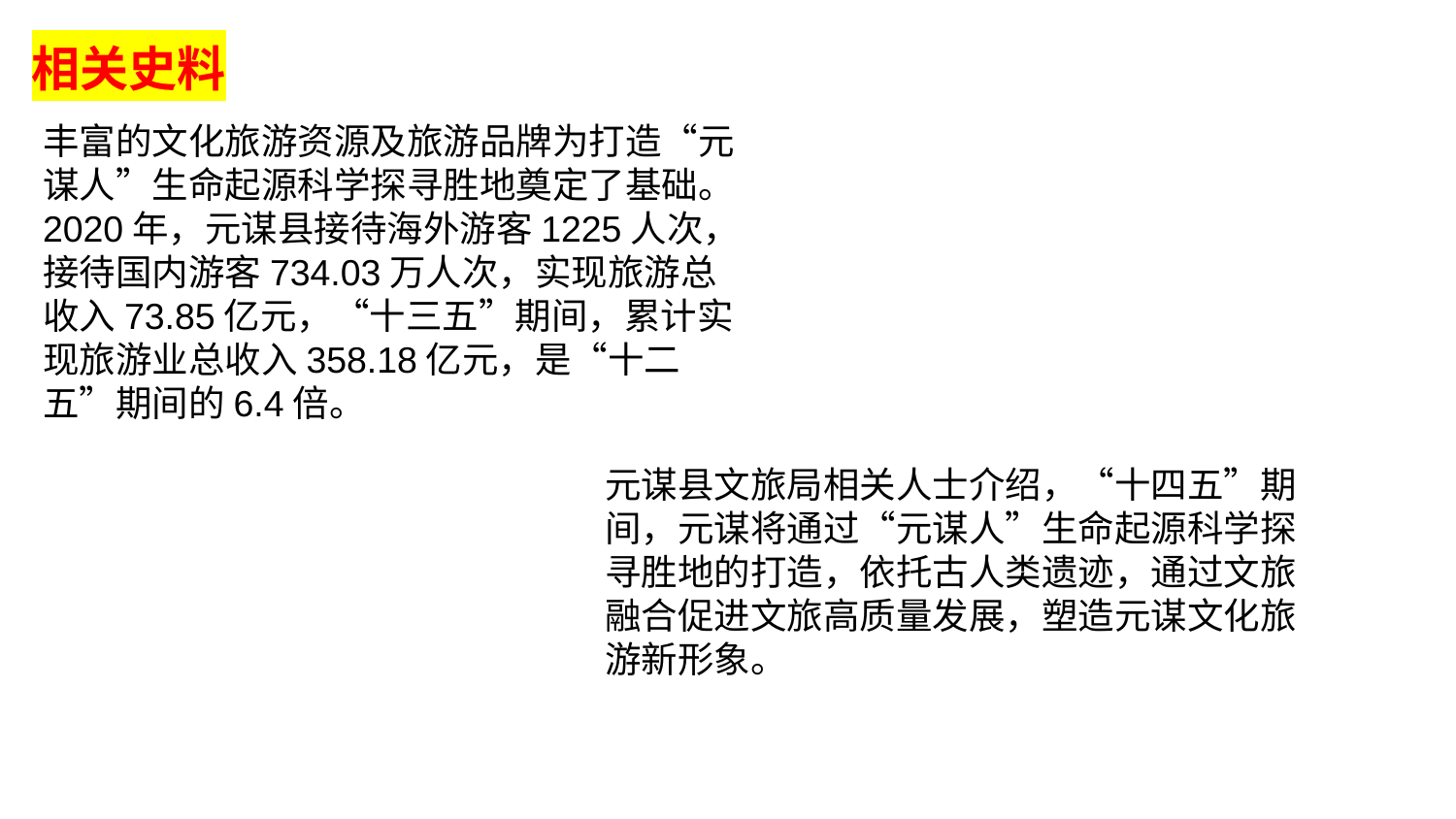

相关史料
丰富的文化旅游资源及旅游品牌为打造“元谋人”生命起源科学探寻胜地奠定了基础。2020年，元谋县接待海外游客1225人次，接待国内游客734.03万人次，实现旅游总收入73.85亿元，“十三五”期间，累计实现旅游业总收入358.18亿元，是“十二五”期间的6.4倍。
元谋县文旅局相关人士介绍，“十四五”期间，元谋将通过“元谋人”生命起源科学探寻胜地的打造，依托古人类遗迹，通过文旅融合促进文旅高质量发展，塑造元谋文化旅游新形象。